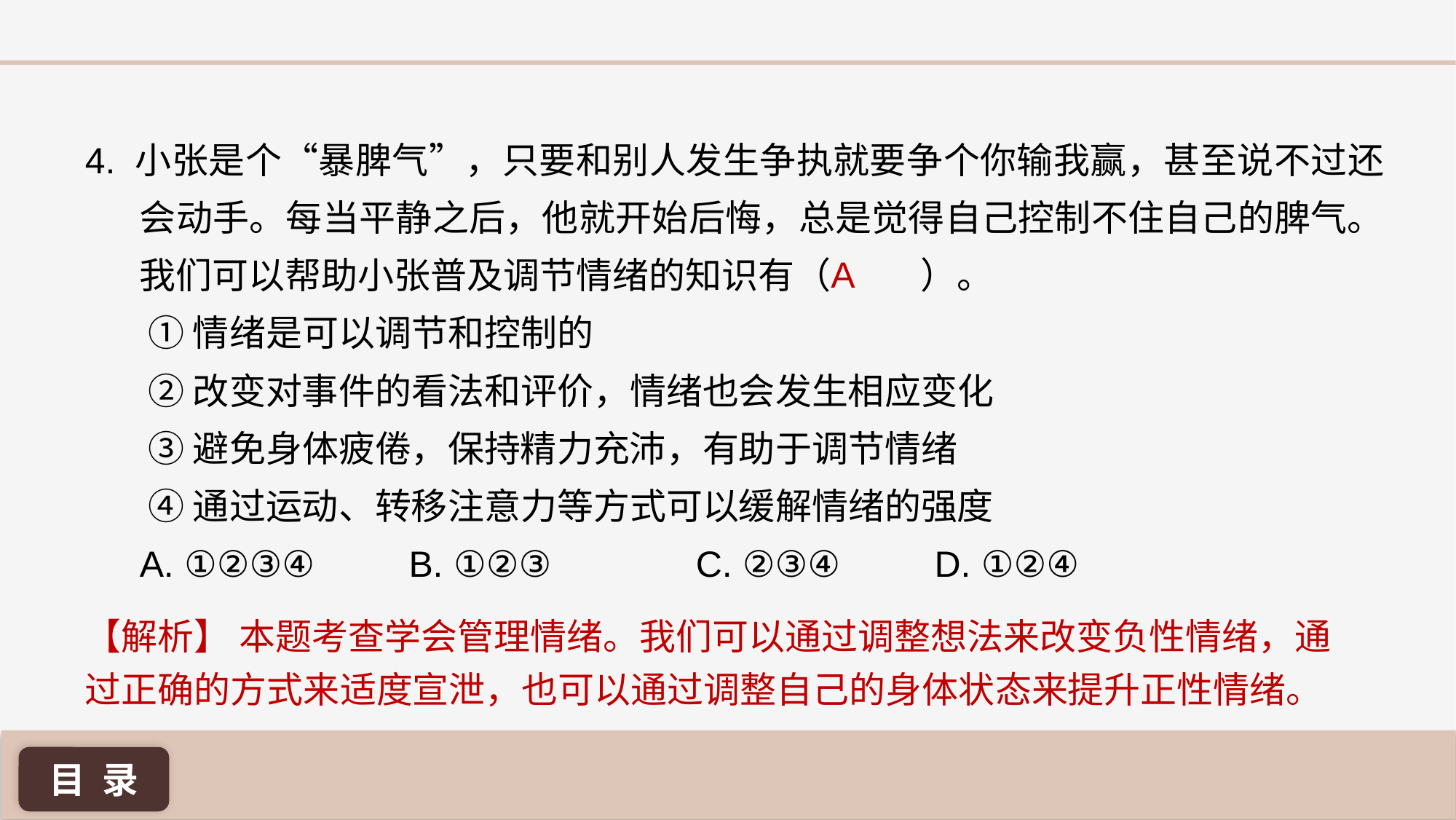

4. 小张是个“暴脾气”，只要和别人发生争执就要争个你输我赢，甚至说不过还会动手。每当平静之后，他就开始后悔，总是觉得自己控制不住自己的脾气。我们可以帮助小张普及调节情绪的知识有（	  ）。
	 ①情绪是可以调节和控制的
	 ②改变对事件的看法和评价，情绪也会发生相应变化
	 ③避免身体疲倦，保持精力充沛，有助于调节情绪
	 ④通过运动、转移注意力等方式可以缓解情绪的强度
A. ①②③④ 	     B. ①②③ 		 C. ②③④  	   D. ①②④
A
【解析】 本题考查学会管理情绪。我们可以通过调整想法来改变负性情绪，通过正确的方式来适度宣泄，也可以通过调整自己的身体状态来提升正性情绪。